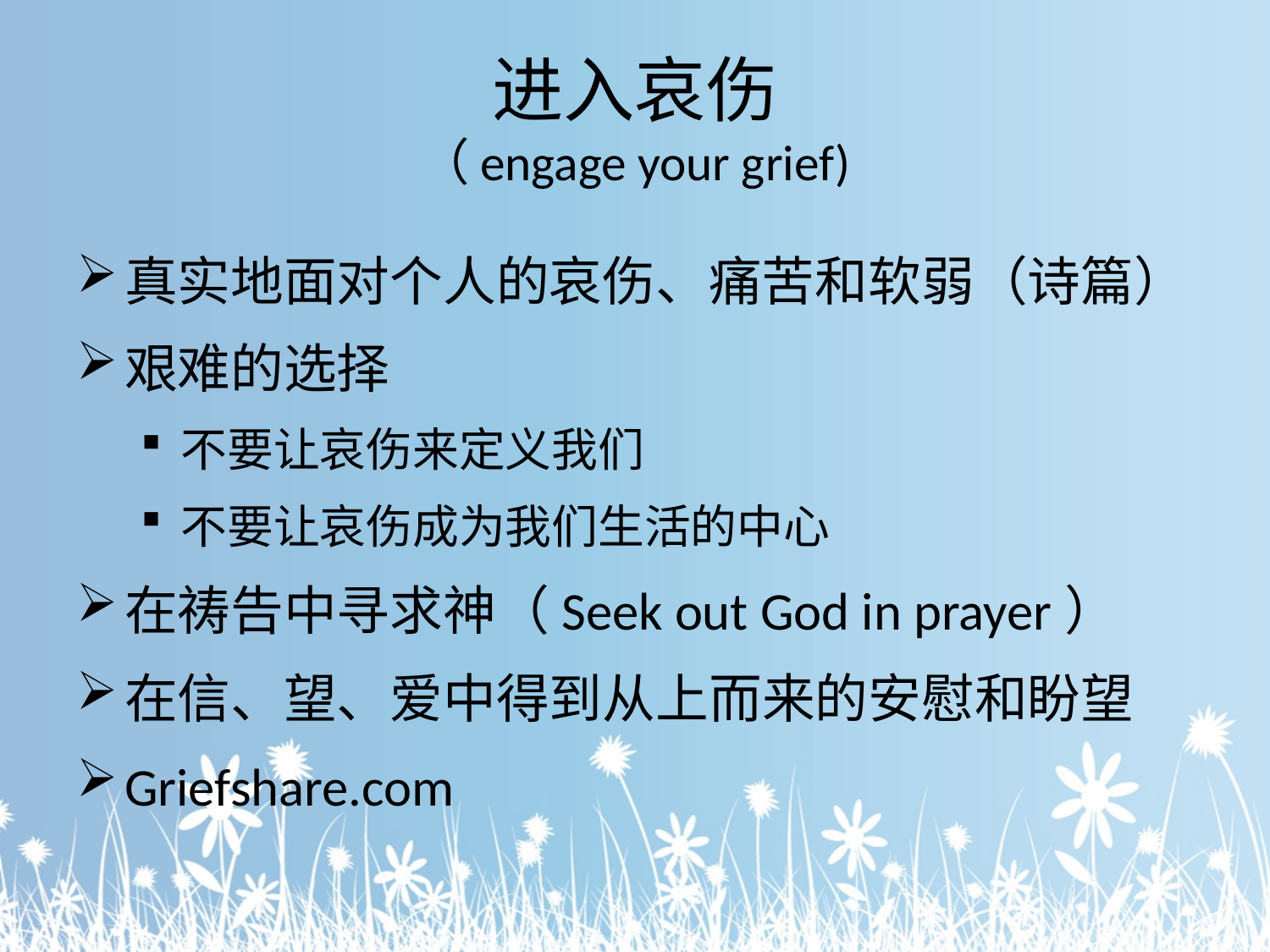

# 进入哀伤 （engage your grief)
真实地面对个人的哀伤、痛苦和软弱（诗篇）
艰难的选择
不要让哀伤来定义我们
不要让哀伤成为我们生活的中心
在祷告中寻求神（Seek out God in prayer）
在信、望、爱中得到从上而来的安慰和盼望
Griefshare.com